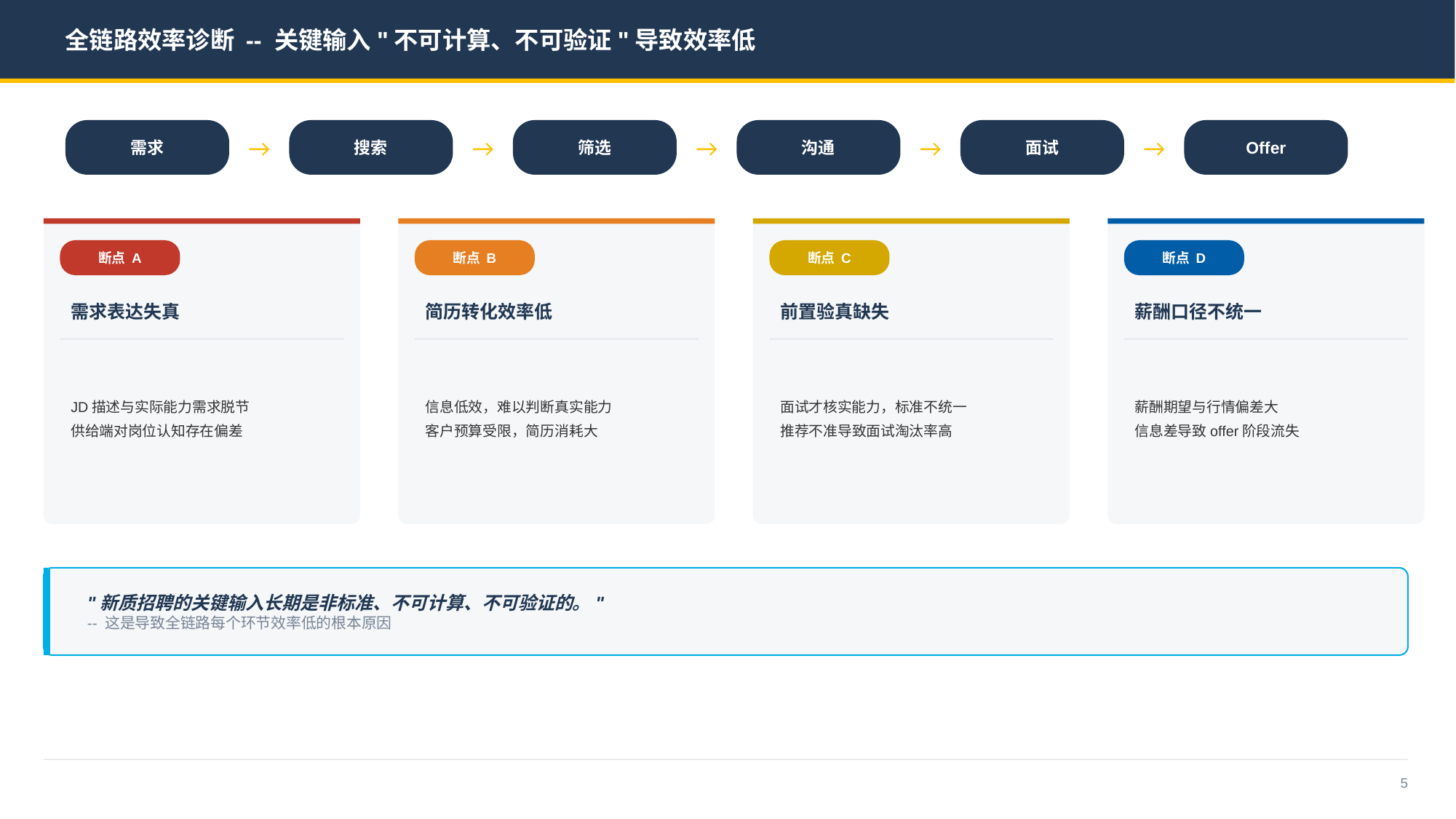

全链路效率诊断 -- 关键输入"不可计算、不可验证"导致效率低

需求
→

搜索
→

筛选
→

沟通
→

面试
→

Offer

断点 A

断点 B

断点 C

断点 D
需求表达失真
简历转化效率低
前置验真缺失
薪酬口径不统一

JD描述与实际能力需求脱节
供给端对岗位认知存在偏差
信息低效，难以判断真实能力
客户预算受限，简历消耗大
面试才核实能力，标准不统一
推荐不准导致面试淘汰率高
薪酬期望与行情偏差大
信息差导致offer阶段流失

"新质招聘的关键输入长期是非标准、不可计算、不可验证的。"
-- 这是导致全链路每个环节效率低的根本原因

5